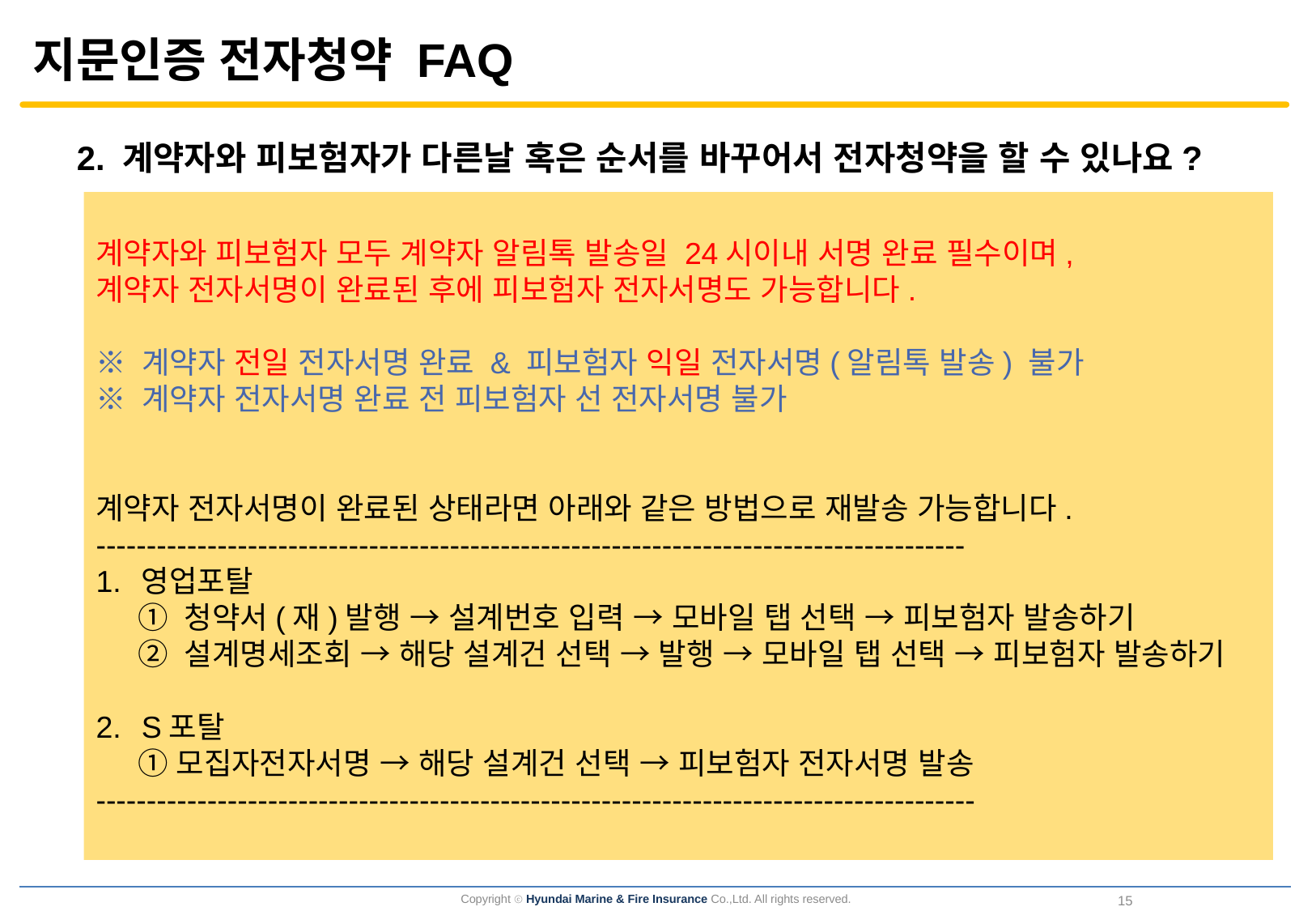

지문인증 전자청약 FAQ

2. 계약자와 피보험자가 다른날 혹은 순서를 바꾸어서 전자청약을 할 수 있나요?

계약자와 피보험자 모두 계약자 알림톡 발송일 24시이내 서명 완료 필수이며,
계약자 전자서명이 완료된 후에 피보험자 전자서명도 가능합니다.
※ 계약자 전일 전자서명 완료 & 피보험자 익일 전자서명(알림톡 발송) 불가
※ 계약자 전자서명 완료 전 피보험자 선 전자서명 불가

계약자 전자서명이 완료된 상태라면 아래와 같은 방법으로 재발송 가능합니다.
--------------------------------------------------------------------------------------
영업포탈
     ① 청약서(재)발행 → 설계번호 입력 → 모바일 탭 선택 → 피보험자 발송하기
     ② 설계명세조회 → 해당 설계건 선택 → 발행 → 모바일 탭 선택 → 피보험자 발송하기

S포탈
     ①모집자전자서명 → 해당 설계건 선택 → 피보험자 전자서명 발송
---------------------------------------------------------------------------------------